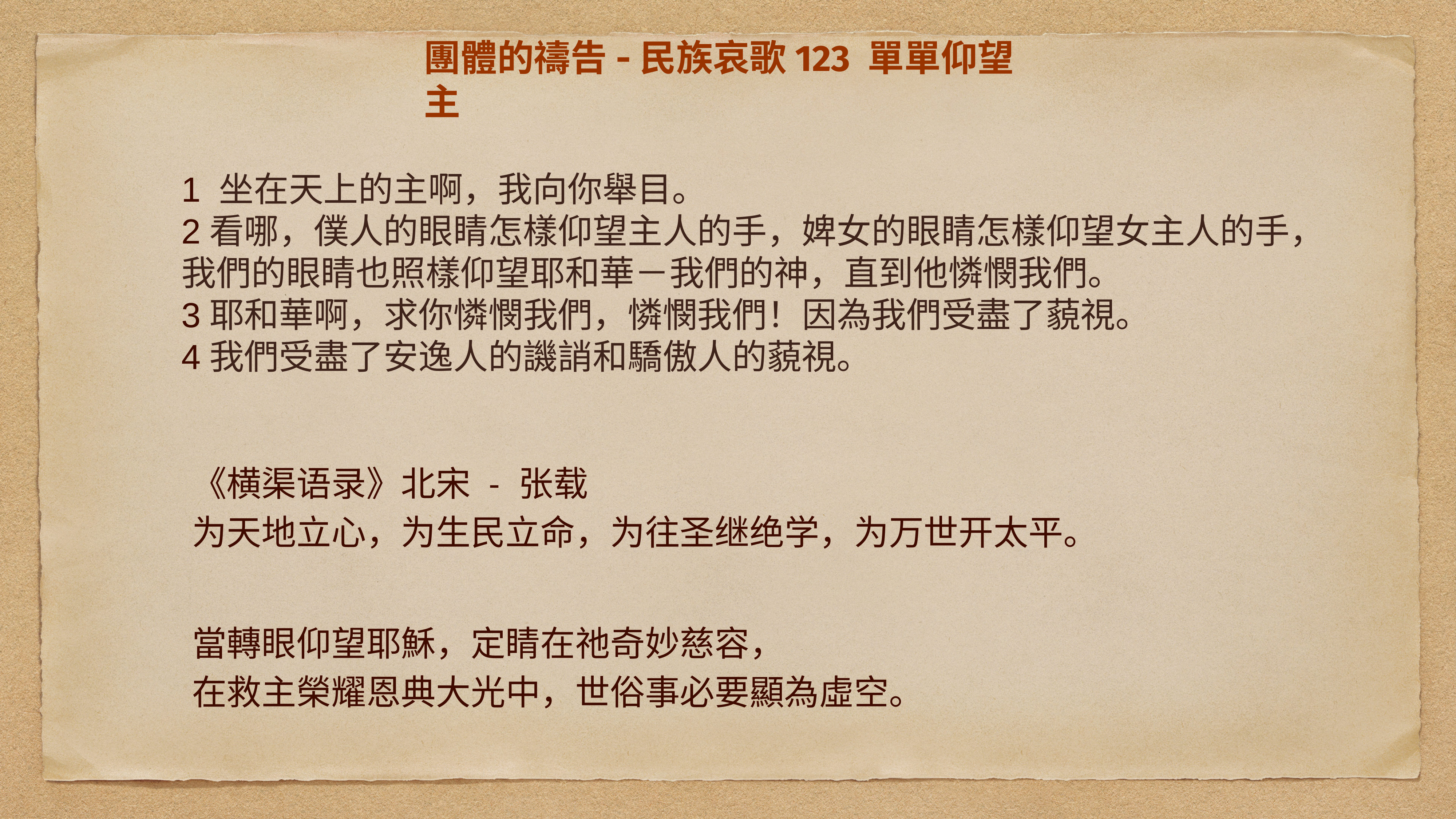

# 團體的禱告-民族哀歌123 單單仰望主
1 坐在天上的主啊，我向你舉目。
2看哪，僕人的眼睛怎樣仰望主人的手，婢女的眼睛怎樣仰望女主人的手，我們的眼睛也照樣仰望耶和華－我們的神，直到他憐憫我們。
3耶和華啊，求你憐憫我們，憐憫我們！因為我們受盡了藐視。
4我們受盡了安逸人的譏誚和驕傲人的藐視。
《横渠语录》北宋 - 张载
为天地立心，为生民立命，为往圣继绝学，为万世开太平。
當轉眼仰望耶穌，定睛在祂奇妙慈容，
在救主榮耀恩典大光中，世俗事必要顯為虛空。